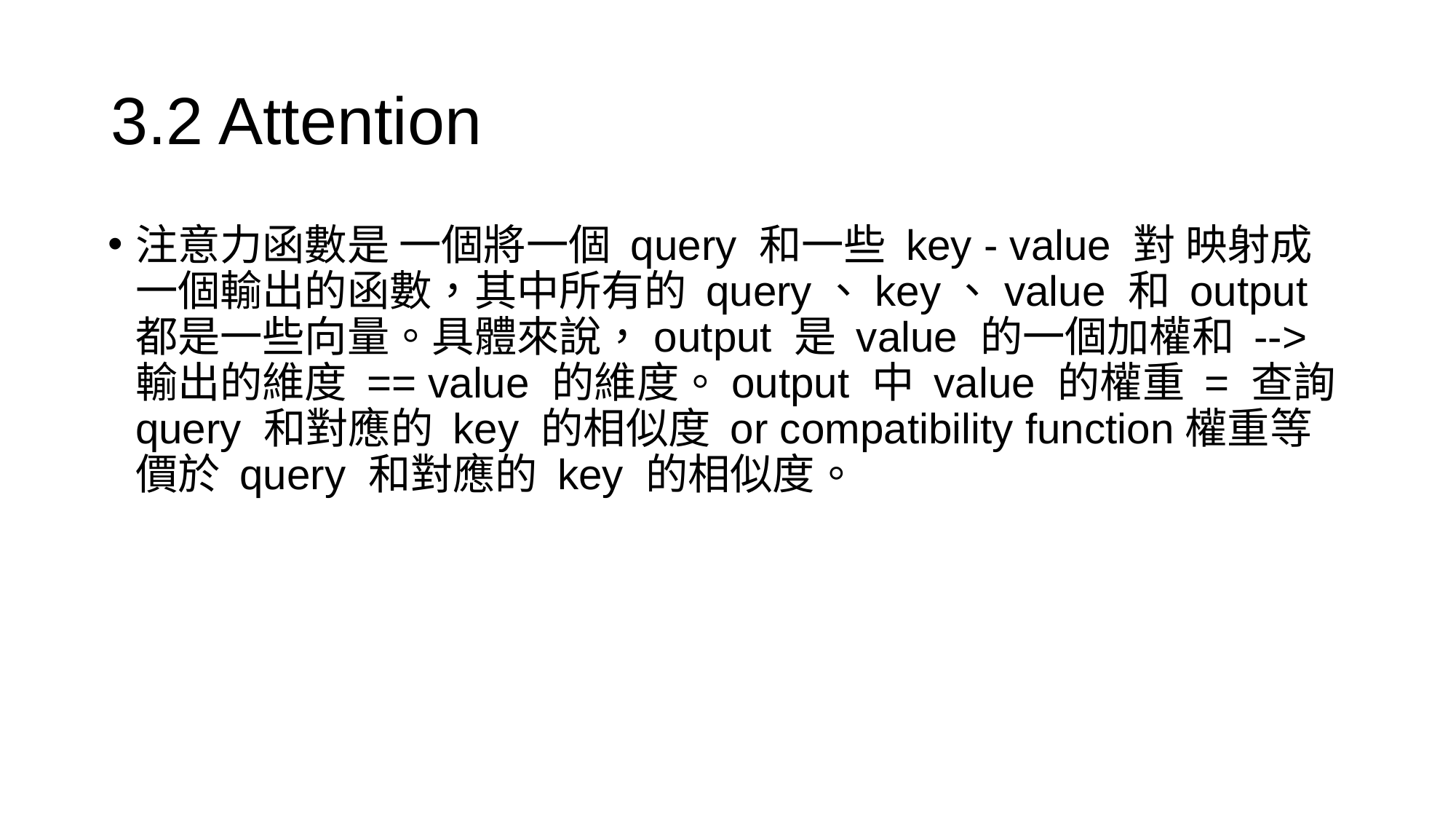

# 3.2 Attention
注意力函數是 一個將一個 query 和一些 key - value 對 映射成一個輸出的函數，其中所有的 query、key、value 和 output 都是一些向量。具體來說，output 是 value 的一個加權和 --> 輸出的維度 == value 的維度。output 中 value 的權重 = 查詢 query 和對應的 key 的相似度 or compatibility function權重等價於 query 和對應的 key 的相似度。